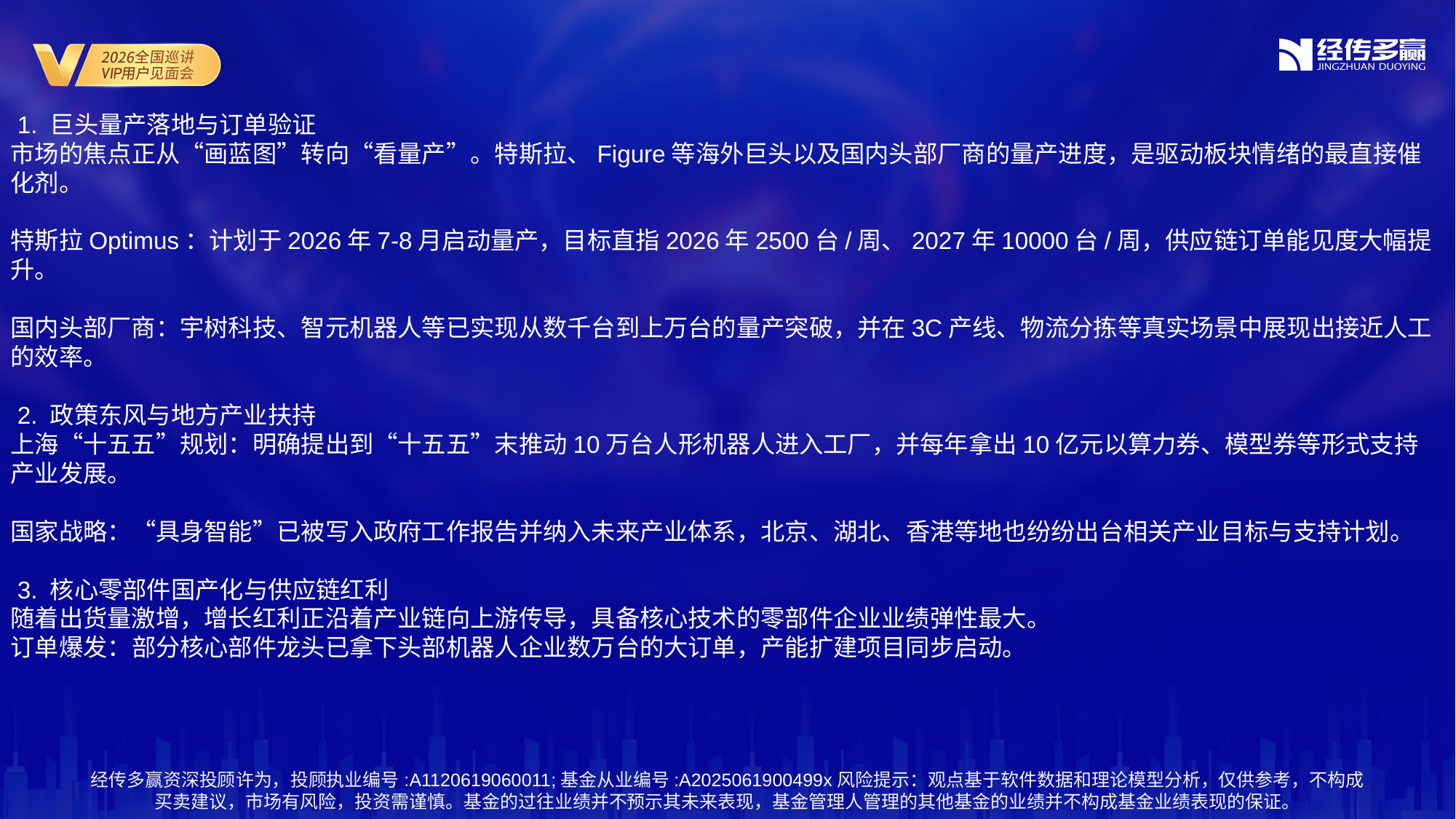

1. 巨头量产落地与订单验证
市场的焦点正从“画蓝图”转向“看量产”。特斯拉、Figure等海外巨头以及国内头部厂商的量产进度，是驱动板块情绪的最直接催化剂。

特斯拉Optimus：计划于2026年7-8月启动量产，目标直指2026年2500台/周、2027年10000台/周，供应链订单能见度大幅提升。

国内头部厂商：宇树科技、智元机器人等已实现从数千台到上万台的量产突破，并在3C产线、物流分拣等真实场景中展现出接近人工的效率。

 2. 政策东风与地方产业扶持
上海“十五五”规划：明确提出到“十五五”末推动10万台人形机器人进入工厂，并每年拿出10亿元以算力券、模型券等形式支持产业发展。

国家战略：“具身智能”已被写入政府工作报告并纳入未来产业体系，北京、湖北、香港等地也纷纷出台相关产业目标与支持计划。

 3. 核心零部件国产化与供应链红利
随着出货量激增，增长红利正沿着产业链向上游传导，具备核心技术的零部件企业业绩弹性最大。
订单爆发：部分核心部件龙头已拿下头部机器人企业数万台的大订单，产能扩建项目同步启动。
经传多赢资深投顾许为，投顾执业编号:A1120619060011;基金从业编号:A2025061900499x风险提示：观点基于软件数据和理论模型分析，仅供参考，不构成买卖建议，市场有风险，投资需谨慎。基金的过往业绩并不预示其未来表现，基金管理人管理的其他基金的业绩并不构成基金业绩表现的保证。